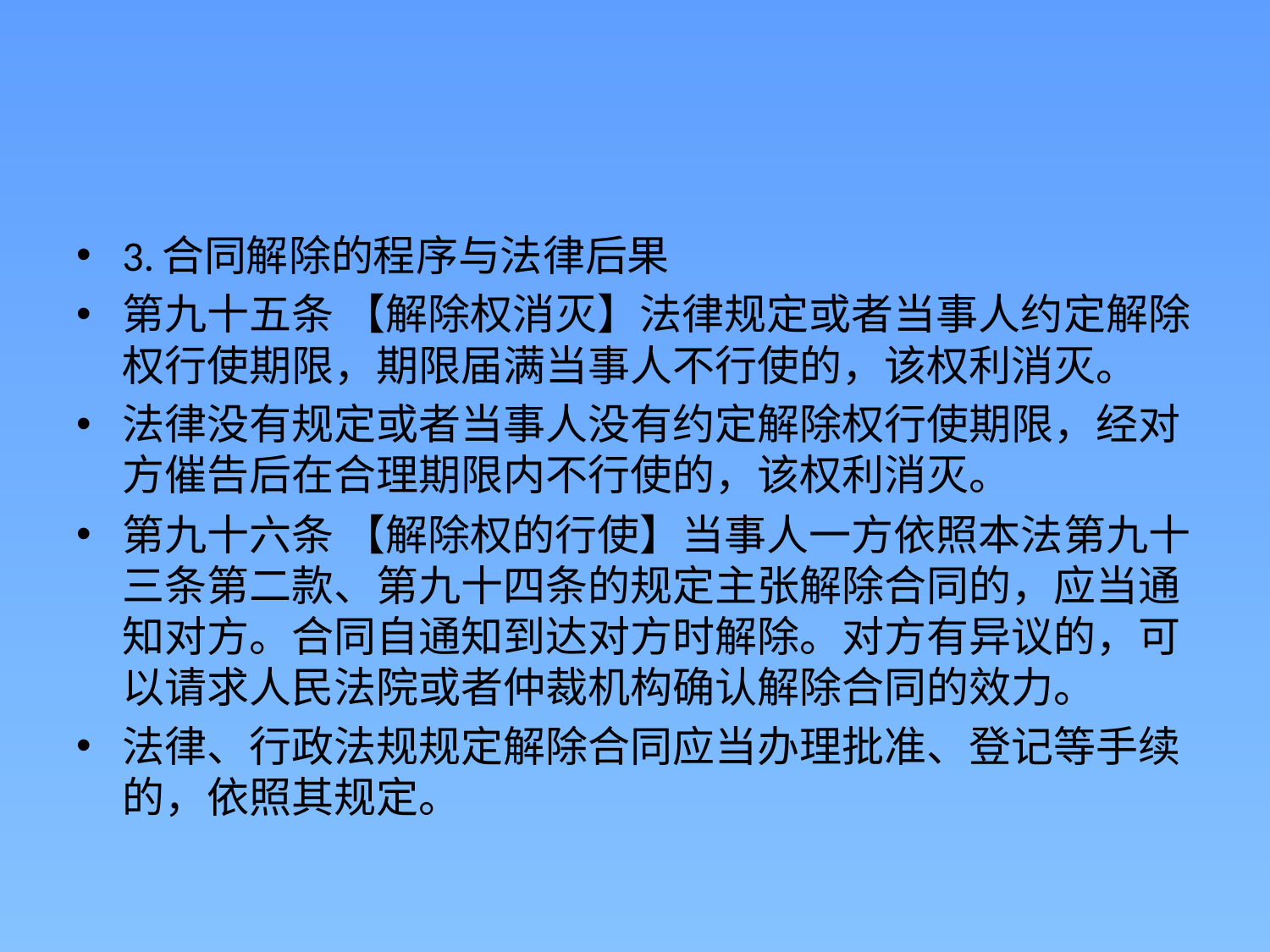

#
3.合同解除的程序与法律后果
第九十五条 【解除权消灭】法律规定或者当事人约定解除权行使期限，期限届满当事人不行使的，该权利消灭。
法律没有规定或者当事人没有约定解除权行使期限，经对方催告后在合理期限内不行使的，该权利消灭。
第九十六条 【解除权的行使】当事人一方依照本法第九十三条第二款、第九十四条的规定主张解除合同的，应当通知对方。合同自通知到达对方时解除。对方有异议的，可以请求人民法院或者仲裁机构确认解除合同的效力。
法律、行政法规规定解除合同应当办理批准、登记等手续的，依照其规定。